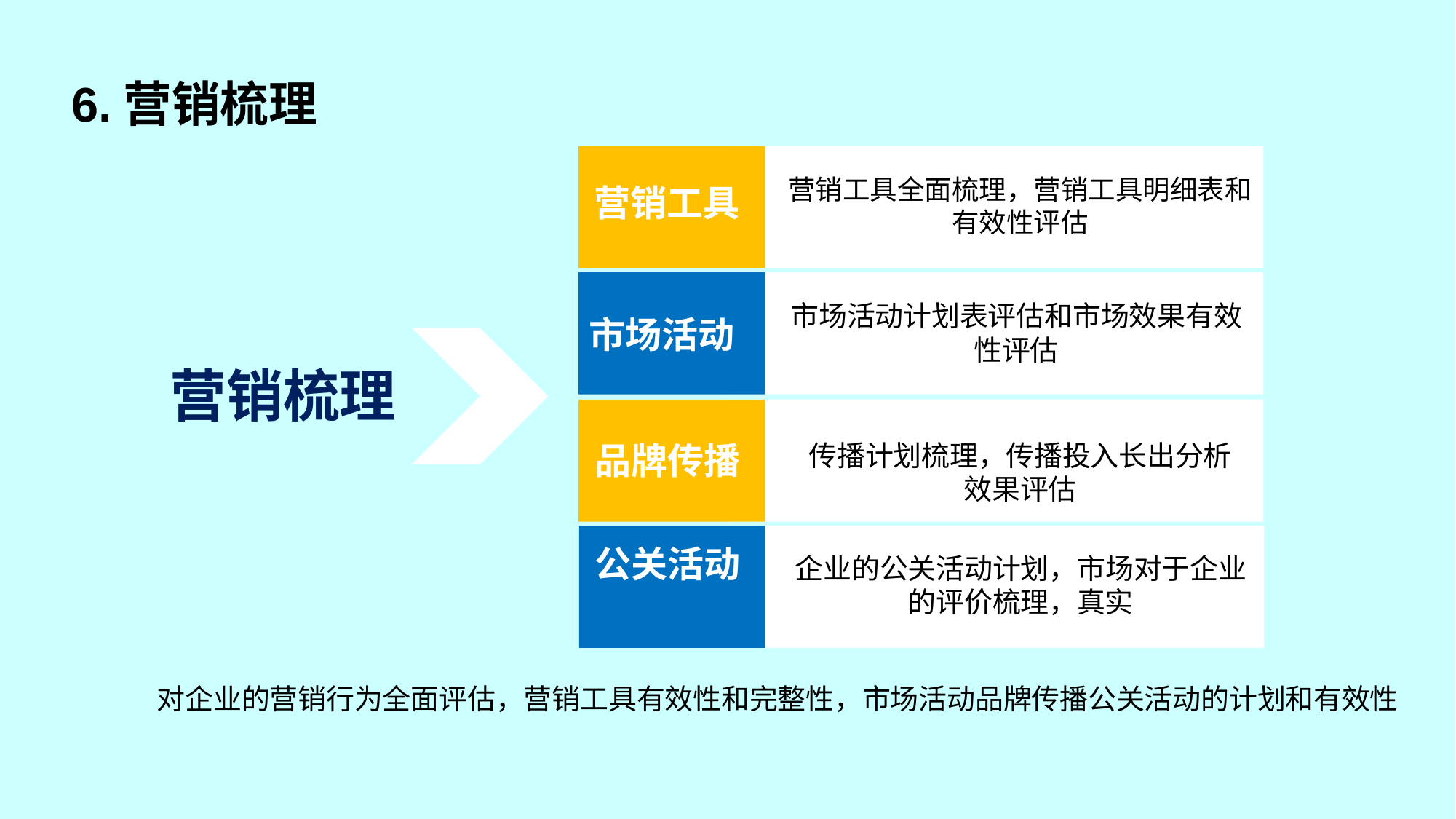

6.营销梳理

营销工具全面梳理，营销工具明细表和有效性评估
营销工具

市场活动计划表评估和市场效果有效性评估
市场活动

营销梳理

传播计划梳理，传播投入长出分析
效果评估
品牌传播

公关活动

企业的公关活动计划，市场对于企业的评价梳理，真实
对企业的营销行为全面评估，营销工具有效性和完整性，市场活动品牌传播公关活动的计划和有效性